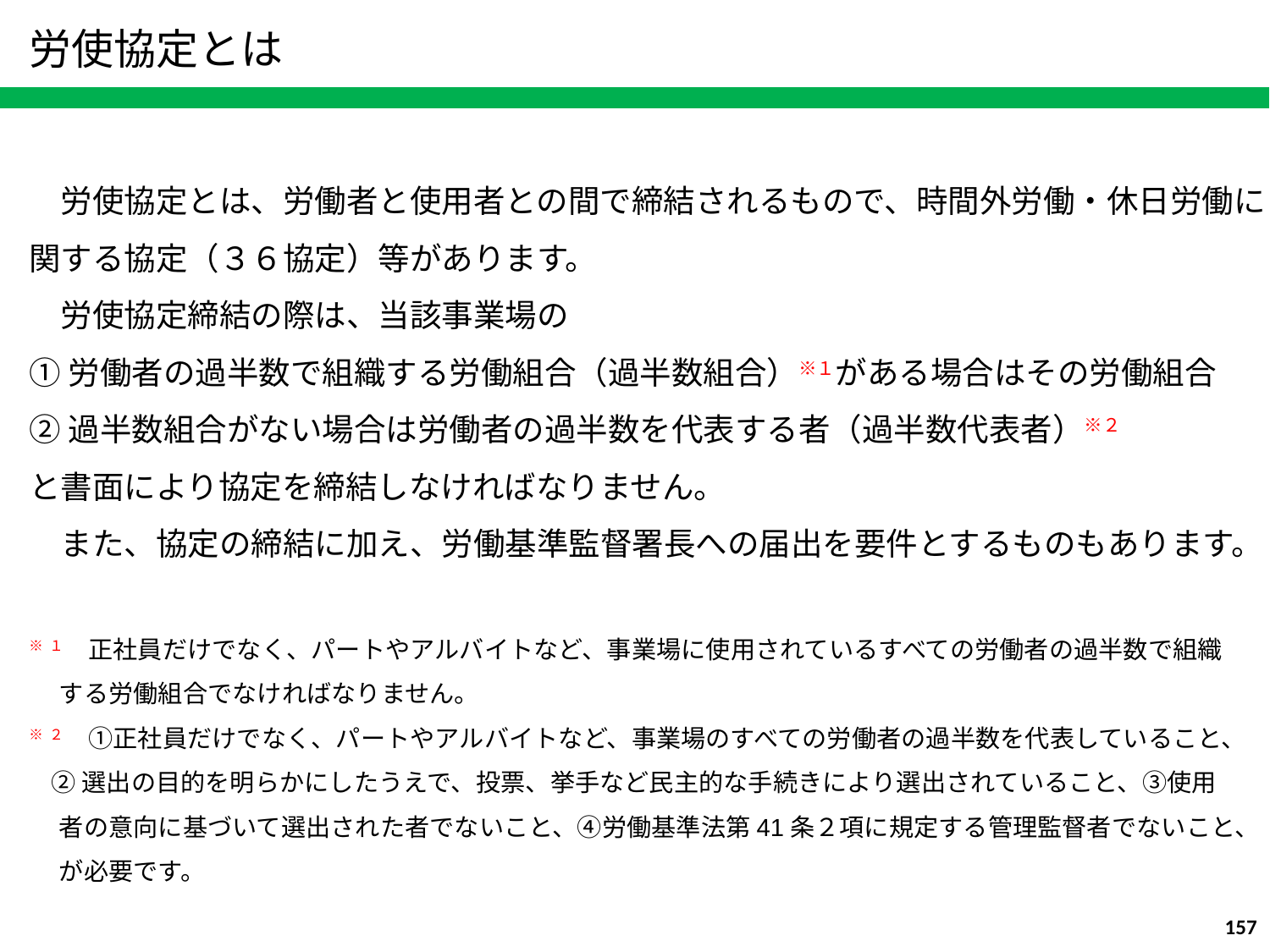

労使協定とは

　労使協定とは、労働者と使用者との間で締結されるもので、時間外労働・休日労働に関する協定（３６協定）等があります。
　労使協定締結の際は、当該事業場の
①労働者の過半数で組織する労働組合（過半数組合）※１がある場合はその労働組合
②過半数組合がない場合は労働者の過半数を代表する者（過半数代表者）※２
と書面により協定を締結しなければなりません。
　また、協定の締結に加え、労働基準監督署長への届出を要件とするものもあります。

※１　正社員だけでなく、パートやアルバイトなど、事業場に使用されているすべての労働者の過半数で組織
　 する労働組合でなければなりません。
※２　①正社員だけでなく、パートやアルバイトなど、事業場のすべての労働者の過半数を代表していること、
    ②選出の目的を明らかにしたうえで、投票、挙手など民主的な手続きにより選出されていること、③使用
　 者の意向に基づいて選出された者でないこと、④労働基準法第41条２項に規定する管理監督者でないこと、
　 が必要です。
157